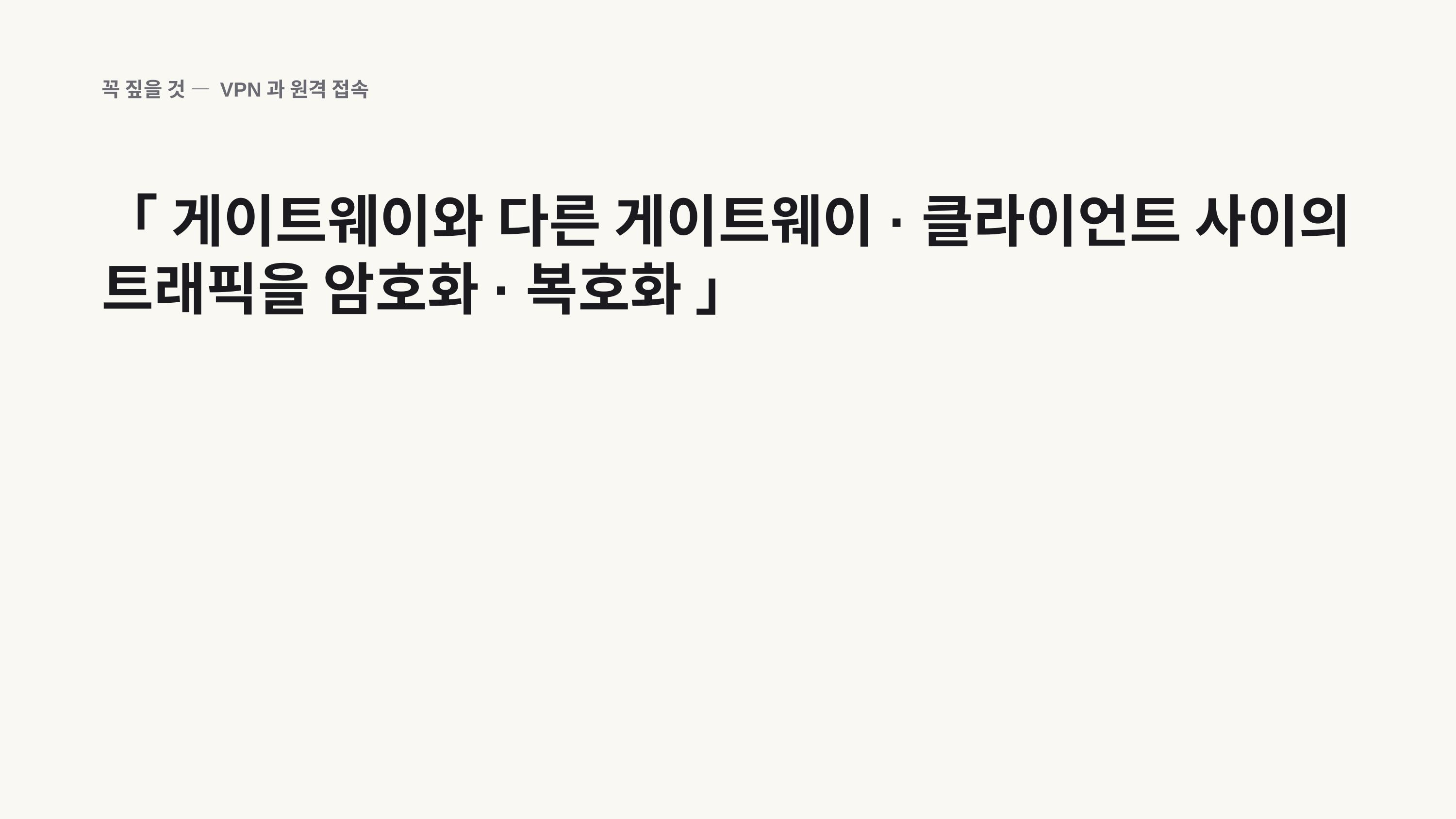

꼭 짚을 것 — VPN과 원격 접속
「 게이트웨이와 다른 게이트웨이·클라이언트 사이의 트래픽을 암호화·복호화 」